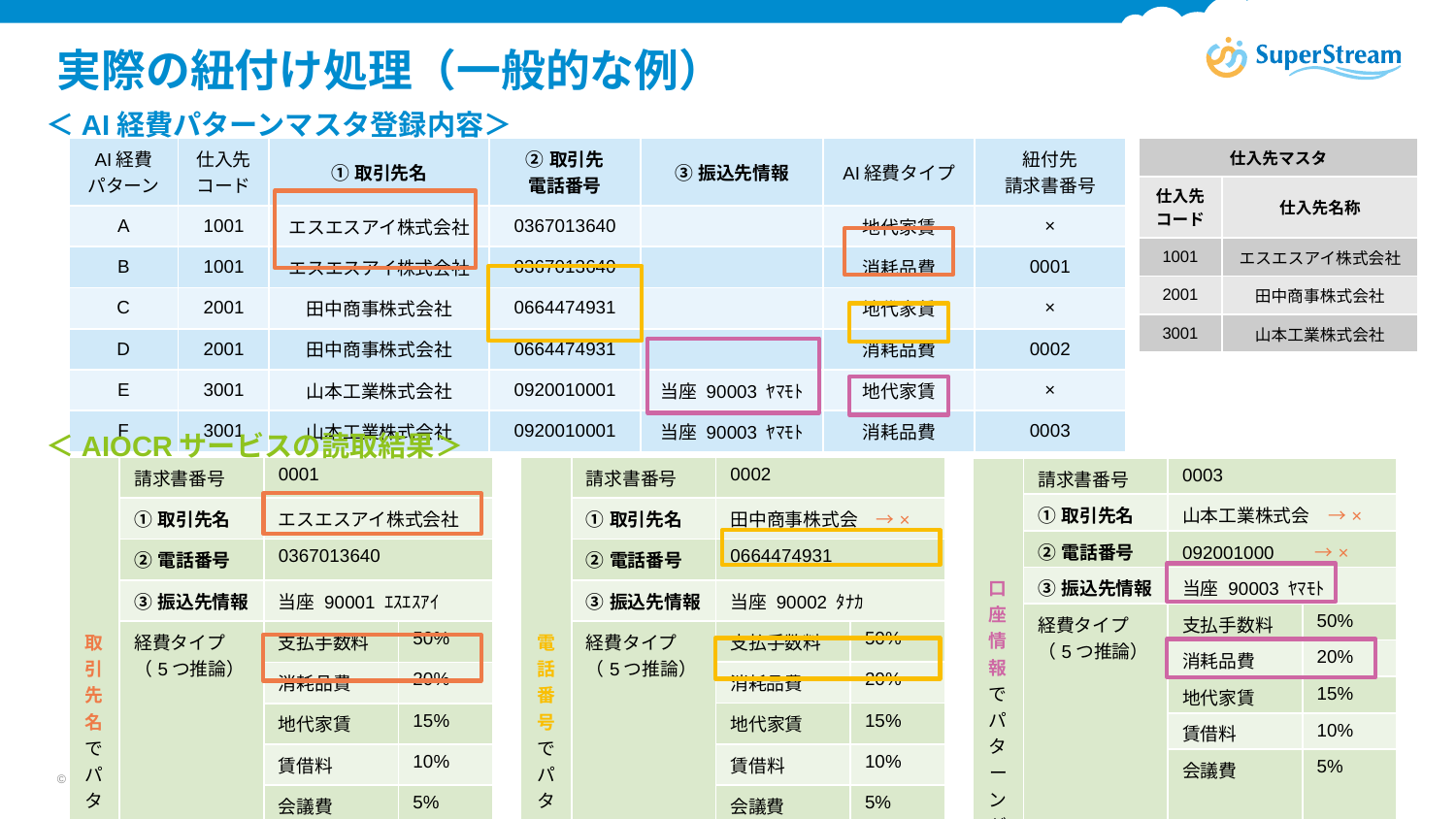

# 実際の紐付け処理（一般的な例）
＜AI経費パターンマスタ登録内容＞
| AI経費 パターン | 仕入先 コード | ①取引先名 | ②取引先 電話番号 | ③振込先情報 | AI経費タイプ | 紐付先 請求書番号 |
| --- | --- | --- | --- | --- | --- | --- |
| A | 1001 | エスエスアイ株式会社 | 0367013640 |  | 地代家賃 | × |
| B | 1001 | エスエスアイ株式会社 | 0367013640 |  | 消耗品費 | 0001 |
| C | 2001 | 田中商事株式会社 | 0664474931 |  | 地代家賃 | × |
| D | 2001 | 田中商事株式会社 | 0664474931 |  | 消耗品費 | 0002 |
| E | 3001 | 山本工業株式会社 | 0920010001 | 当座 90003 ﾔﾏﾓﾄ | 地代家賃 | × |
| F | 3001 | 山本工業株式会社 | 0920010001 | 当座 90003 ﾔﾏﾓﾄ | 消耗品費 | 0003 |
| 仕入先マスタ |  |
| --- | --- |
| 仕入先 コード | 仕入先名称 |
| 1001 | エスエスアイ株式会社 |
| 2001 | 田中商事株式会社 |
| 3001 | 山本工業株式会社 |

＜AIOCRサービスの読取結果＞
| 電話番号でパターンが決定する場合 | 請求書番号 | 0002 |  |
| --- | --- | --- | --- |
|  | ①取引先名 | 田中商事株式会　→× |  |
|  | ②電話番号 | 0664474931 |  |
|  | ③振込先情報 | 当座 90002 ﾀﾅｶ |  |
|  | 経費タイプ （5つ推論） | 支払手数料 | 50% |
|  |  | 消耗品費 | 20% |
|  |  | 地代家賃 | 15% |
|  |  | 賃借料 | 10% |
|  |  | 会議費 | 5% |
| 取引先名でパターンが決定する場合 | 請求書番号 | 0001 |  |
| --- | --- | --- | --- |
|  | ①取引先名 | エスエスアイ株式会社 |  |
|  | ②電話番号 | 0367013640 |  |
|  | ③振込先情報 | 当座 90001 ｴｽｴｽｱｲ |  |
|  | 経費タイプ （5つ推論） | 支払手数料 | 50% |
|  |  | 消耗品費 | 20% |
|  |  | 地代家賃 | 15% |
|  |  | 賃借料 | 10% |
|  |  | 会議費 | 5% |
| 口座情報でパターンが決定する場合 | 請求書番号 | 0003 |  |
| --- | --- | --- | --- |
|  | ①取引先名 | 山本工業株式会　→× |  |
|  | ②電話番号 | 092001000　　→× |  |
|  | ③振込先情報 | 当座 90003 ﾔﾏﾓﾄ |  |
|  | 経費タイプ （5つ推論） | 支払手数料 | 50% |
|  |  | 消耗品費 | 20% |
|  |  | 地代家賃 | 15% |
|  |  | 賃借料 | 10% |
|  |  | 会議費 | 5% |

© SuperStream Inc. All rights reserved.
40